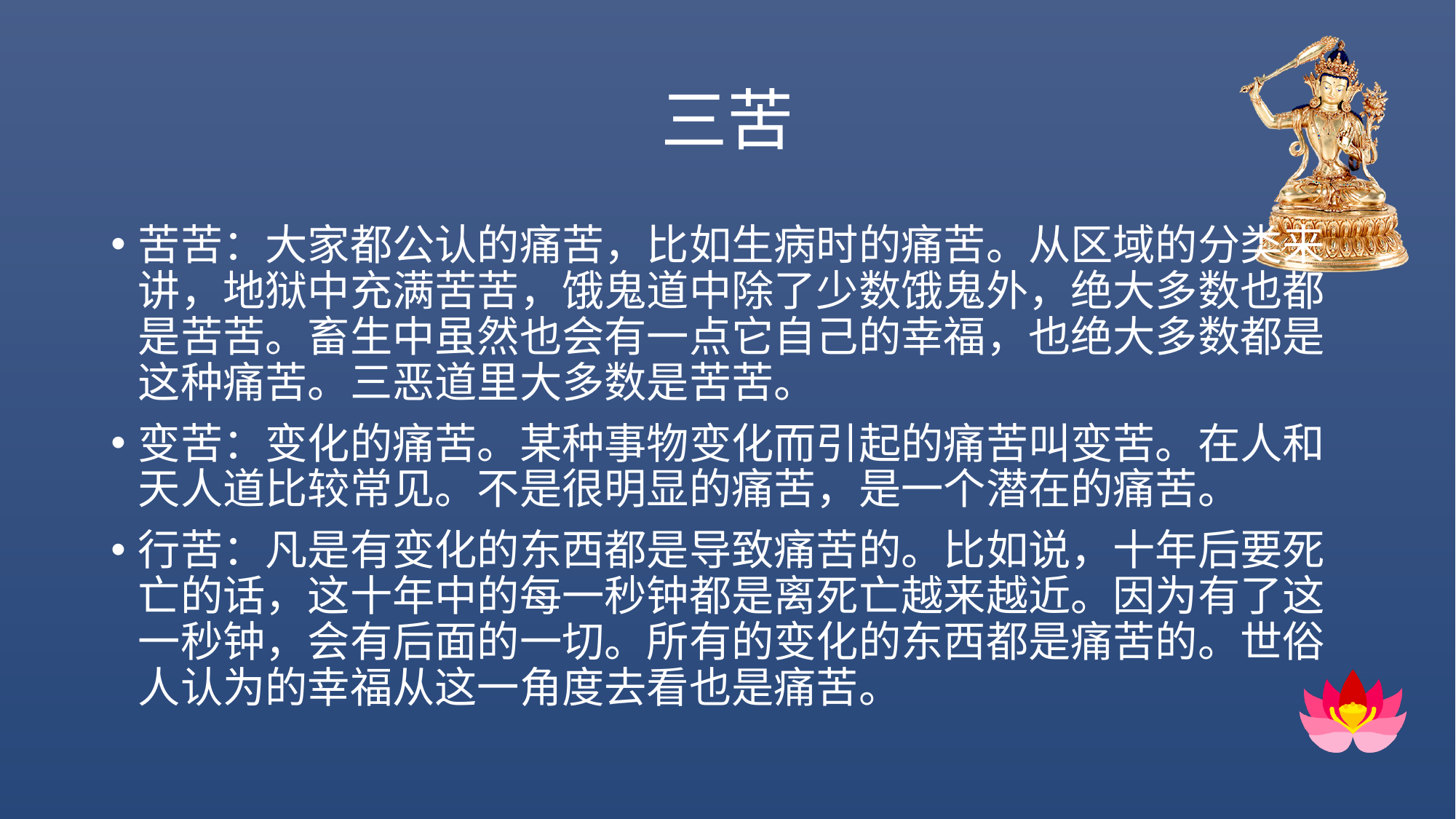

# 三苦
苦苦：大家都公认的痛苦，比如生病时的痛苦。从区域的分类来讲，地狱中充满苦苦，饿鬼道中除了少数饿鬼外，绝大多数也都是苦苦。畜生中虽然也会有一点它自己的幸福，也绝大多数都是这种痛苦。三恶道里大多数是苦苦。
变苦：变化的痛苦。某种事物变化而引起的痛苦叫变苦。在人和天人道比较常见。不是很明显的痛苦，是一个潜在的痛苦。
行苦：凡是有变化的东西都是导致痛苦的。比如说，十年后要死亡的话，这十年中的每一秒钟都是离死亡越来越近。因为有了这一秒钟，会有后面的一切。所有的变化的东西都是痛苦的。世俗人认为的幸福从这一角度去看也是痛苦。